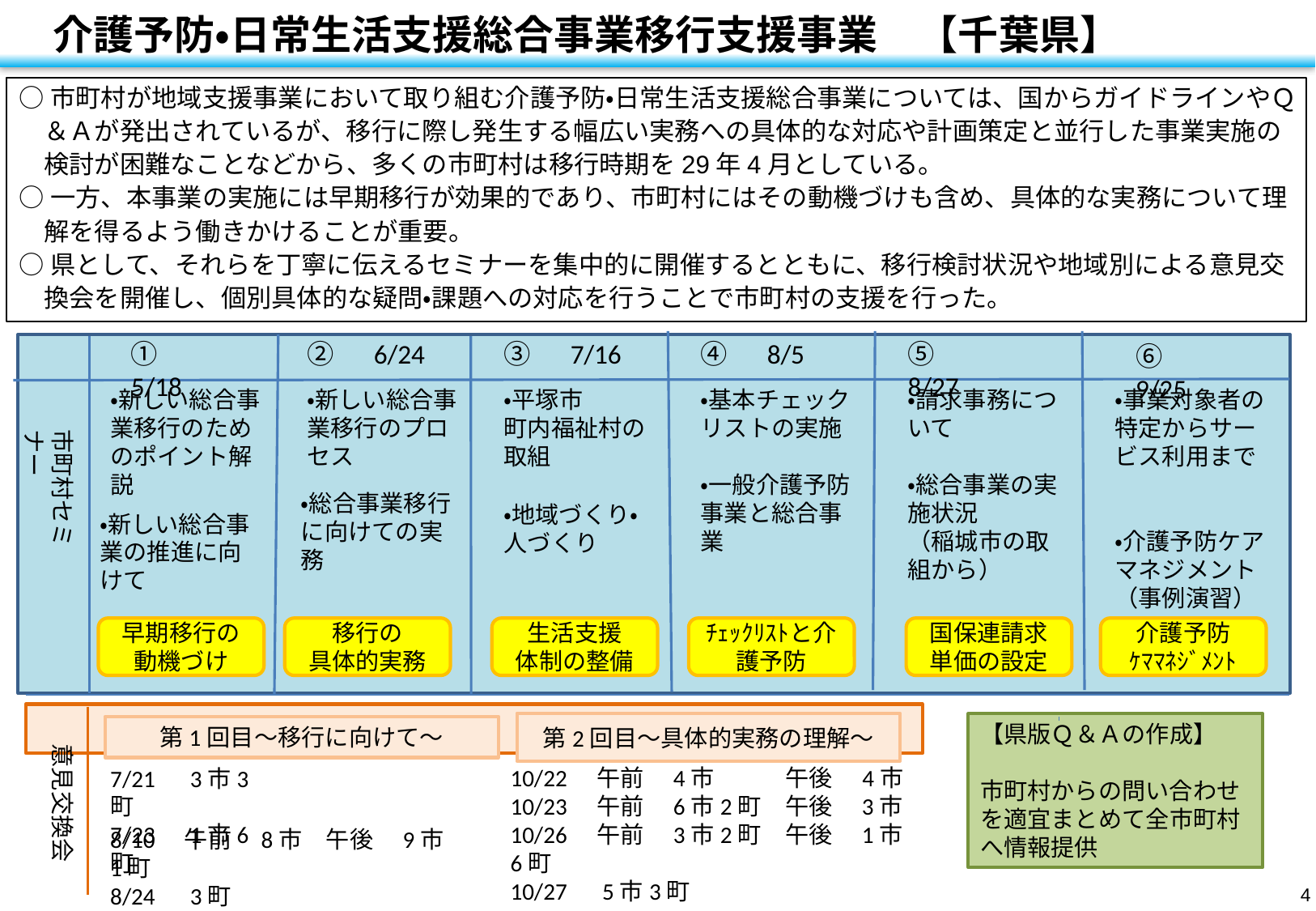

介護予防・日常生活支援総合事業移行支援事業　【千葉県】
○市町村が地域支援事業において取り組む介護予防・日常生活支援総合事業については、国からガイドラインやＱ＆Ａが発出されているが、移行に際し発生する幅広い実務への具体的な対応や計画策定と並行した事業実施の検討が困難なことなどから、多くの市町村は移行時期を29年4月としている。
○一方、本事業の実施には早期移行が効果的であり、市町村にはその動機づけも含め、具体的な実務について理解を得るよう働きかけることが重要。
○県として、それらを丁寧に伝えるセミナーを集中的に開催するとともに、移行検討状況や地域別による意見交換会を開催し、個別具体的な疑問・課題への対応を行うことで市町村の支援を行った。

①　5/18
②　6/24
③　7/16
④　8/5
⑤　8/27
⑥　9/25

・新しい総合事業移行のプロセス
・平塚市
町内福祉村の取組
・基本チェックリストの実施

・一般介護予防事業と総合事業
・請求事務について

・総合事業の実施状況
（稲城市の取組から）
・事業対象者の特定からサービス利用まで

・介護予防ケアマネジメント（事例演習）
・新しい総合事業移行のためのポイント解説
市町村セミナー
・総合事業移行に向けての実務
・地域づくり・人づくり
・新しい総合事業の推進に向けて
早期移行の動機づけ
移行の
具体的実務
生活支援
体制の整備
ﾁｪｯｸﾘｽﾄと介護予防
国保連請求
単価の設定
介護予防
ｹﾏﾏﾈｼﾞﾒﾝﾄ

第2回目～具体的実務の理解～
【県版Ｑ＆Ａの作成】

市町村からの問い合わせを適宜まとめて全市町村へ情報提供
第1回目～移行に向けて～
意見交換会
10/22　午前　4市　　　午後　4市
10/23　午前　6市2町　午後　3市
10/26　午前　3市2町　午後　1市6町
10/27　5市3町

7/21　3市3町
7/23　1市6町
8/10　午前　8市　午後　9市1町
8/24　3町
4